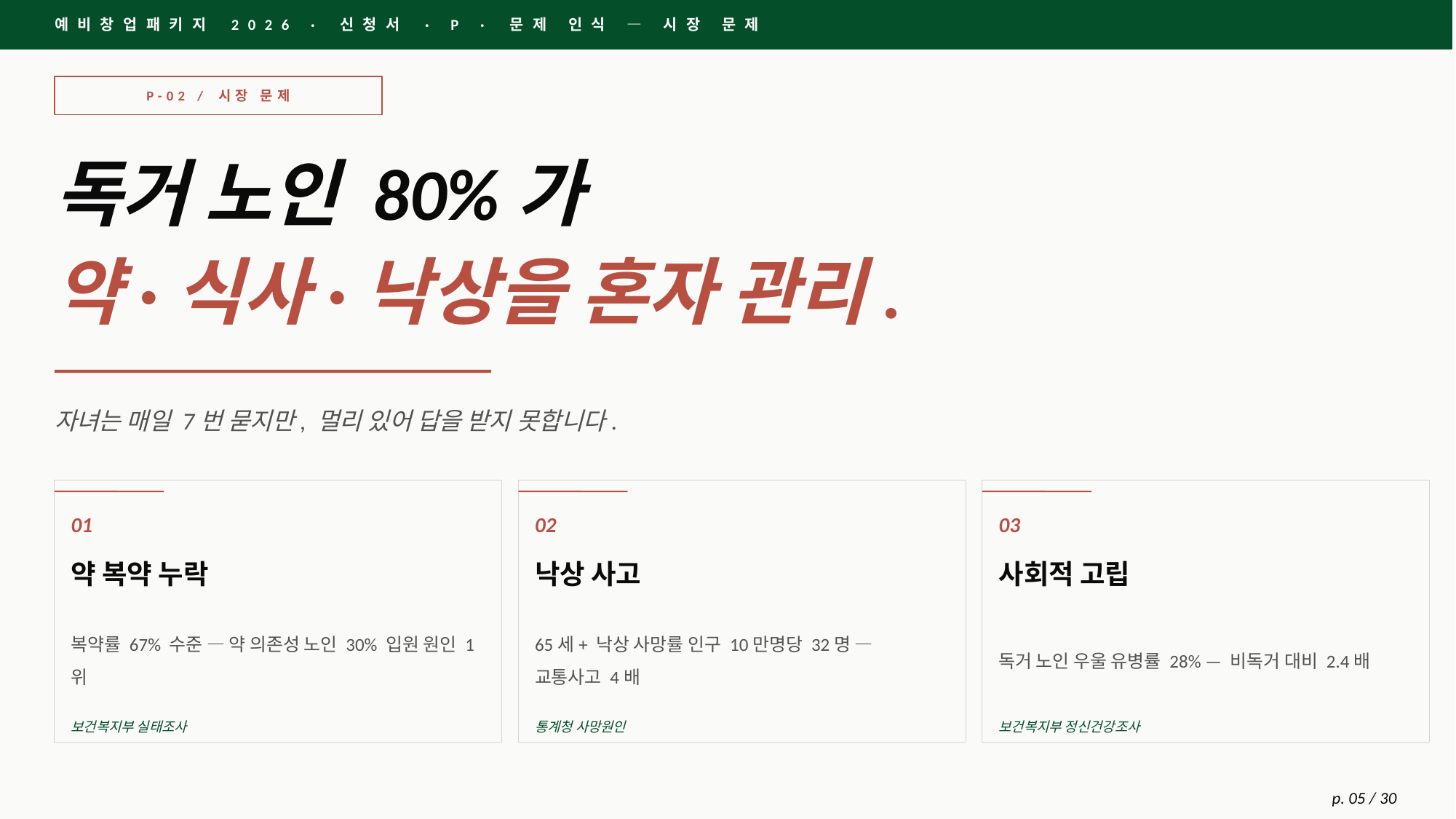

예비창업패키지 2026 · 신청서 · P · 문제 인식 — 시장 문제

P-02 / 시장 문제
독거 노인 80%가
약·식사·낙상을 혼자 관리.

자녀는 매일 7번 묻지만, 멀리 있어 답을 받지 못합니다.

01
02
03
약 복약 누락
낙상 사고
사회적 고립
복약률 67% 수준 — 약 의존성 노인 30% 입원 원인 1위
65세+ 낙상 사망률 인구 10만명당 32명 — 교통사고 4배
독거 노인 우울 유병률 28% — 비독거 대비 2.4배
보건복지부 실태조사
통계청 사망원인
보건복지부 정신건강조사
p. 05 / 30